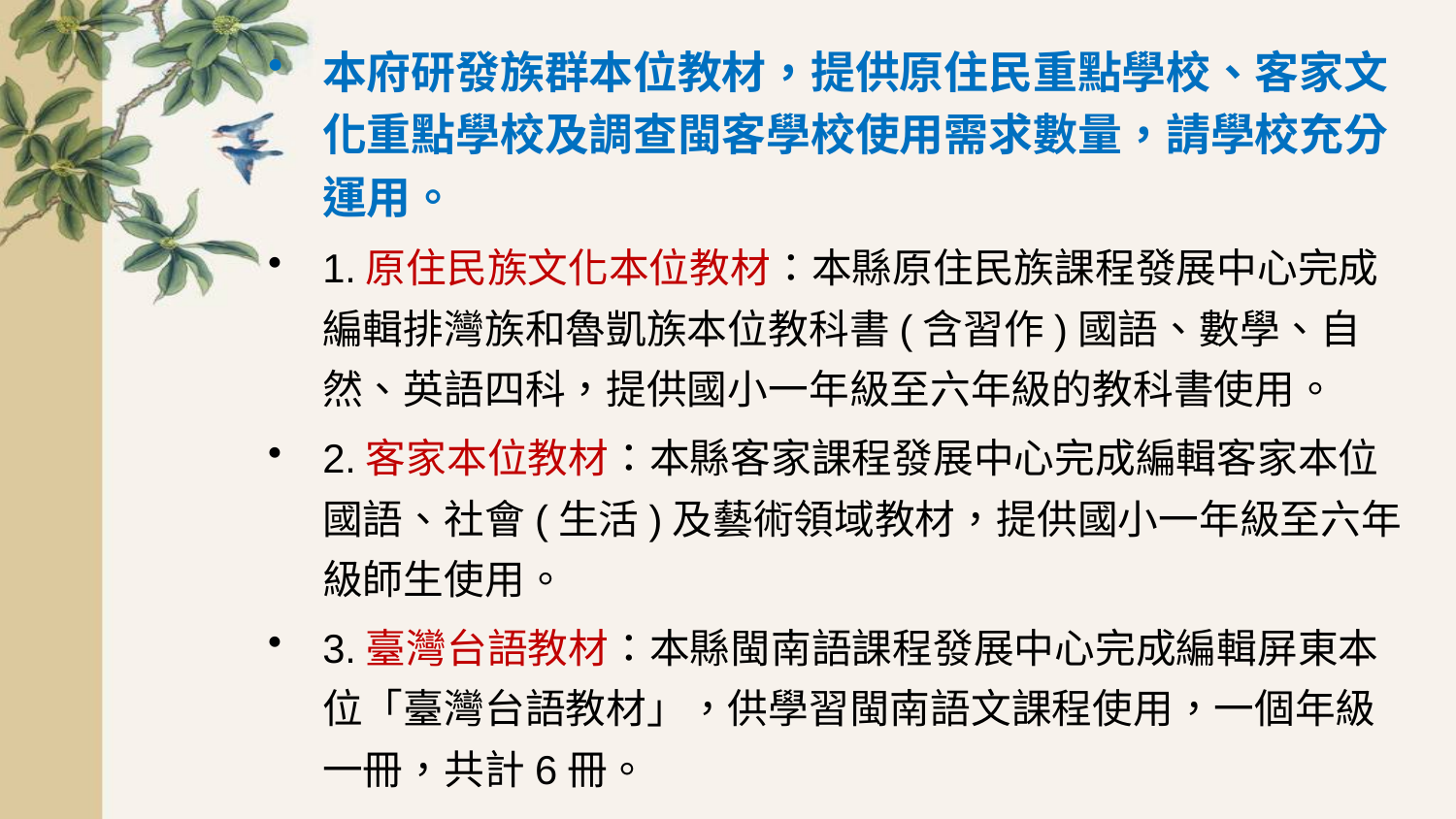

本府研發族群本位教材，提供原住民重點學校、客家文化重點學校及調查閩客學校使用需求數量，請學校充分運用。
1.原住民族文化本位教材：本縣原住民族課程發展中心完成編輯排灣族和魯凱族本位教科書(含習作)國語、數學、自然、英語四科，提供國小一年級至六年級的教科書使用。
2.客家本位教材：本縣客家課程發展中心完成編輯客家本位國語、社會(生活)及藝術領域教材，提供國小一年級至六年級師生使用。
3.臺灣台語教材：本縣閩南語課程發展中心完成編輯屏東本位「臺灣台語教材」，供學習閩南語文課程使用，一個年級一冊，共計6冊。